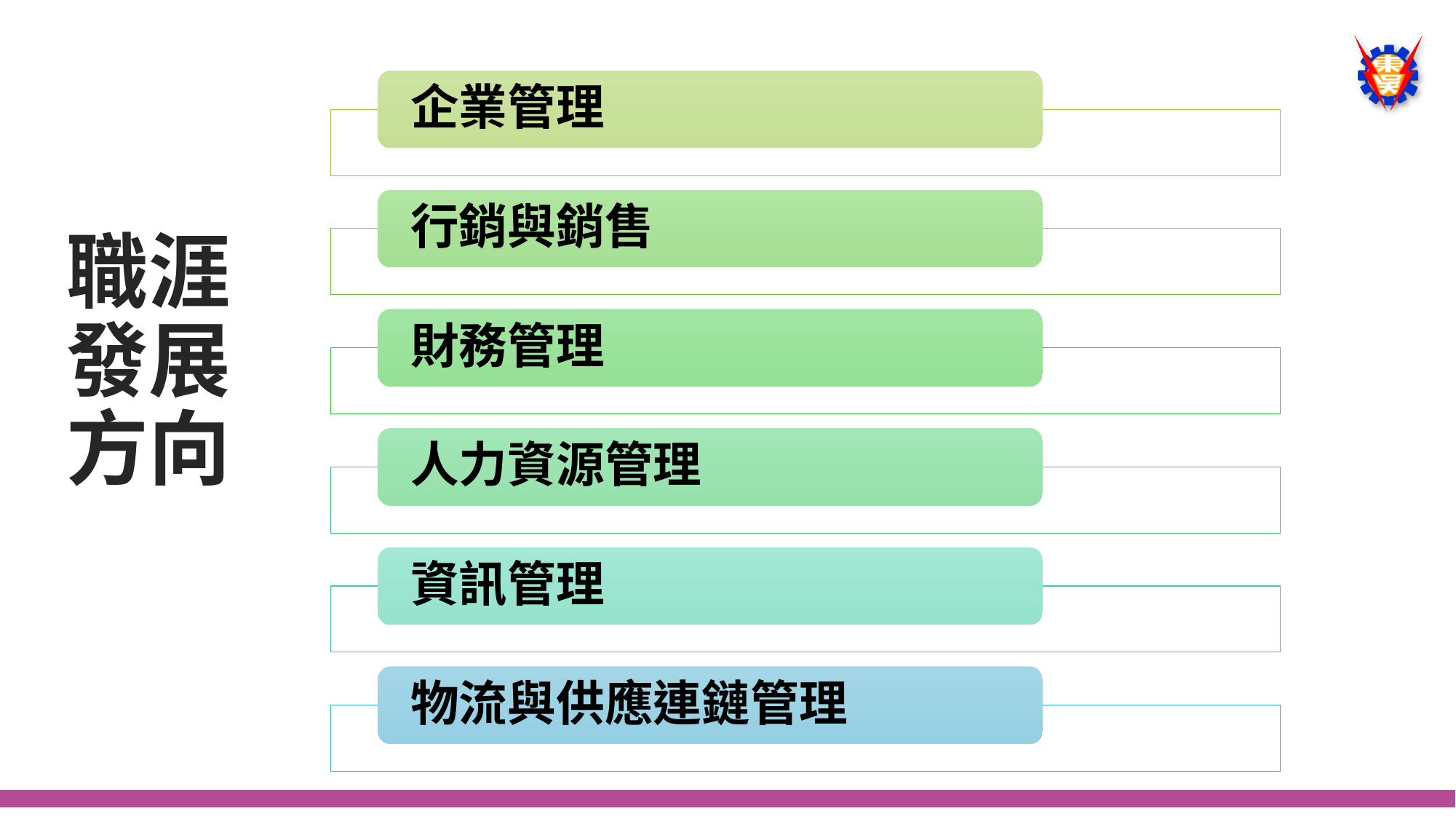

職涯發展方向
企業管理
行銷與銷售
財務管理
人力資源管理
資訊管理
物流與供應連鏈管理